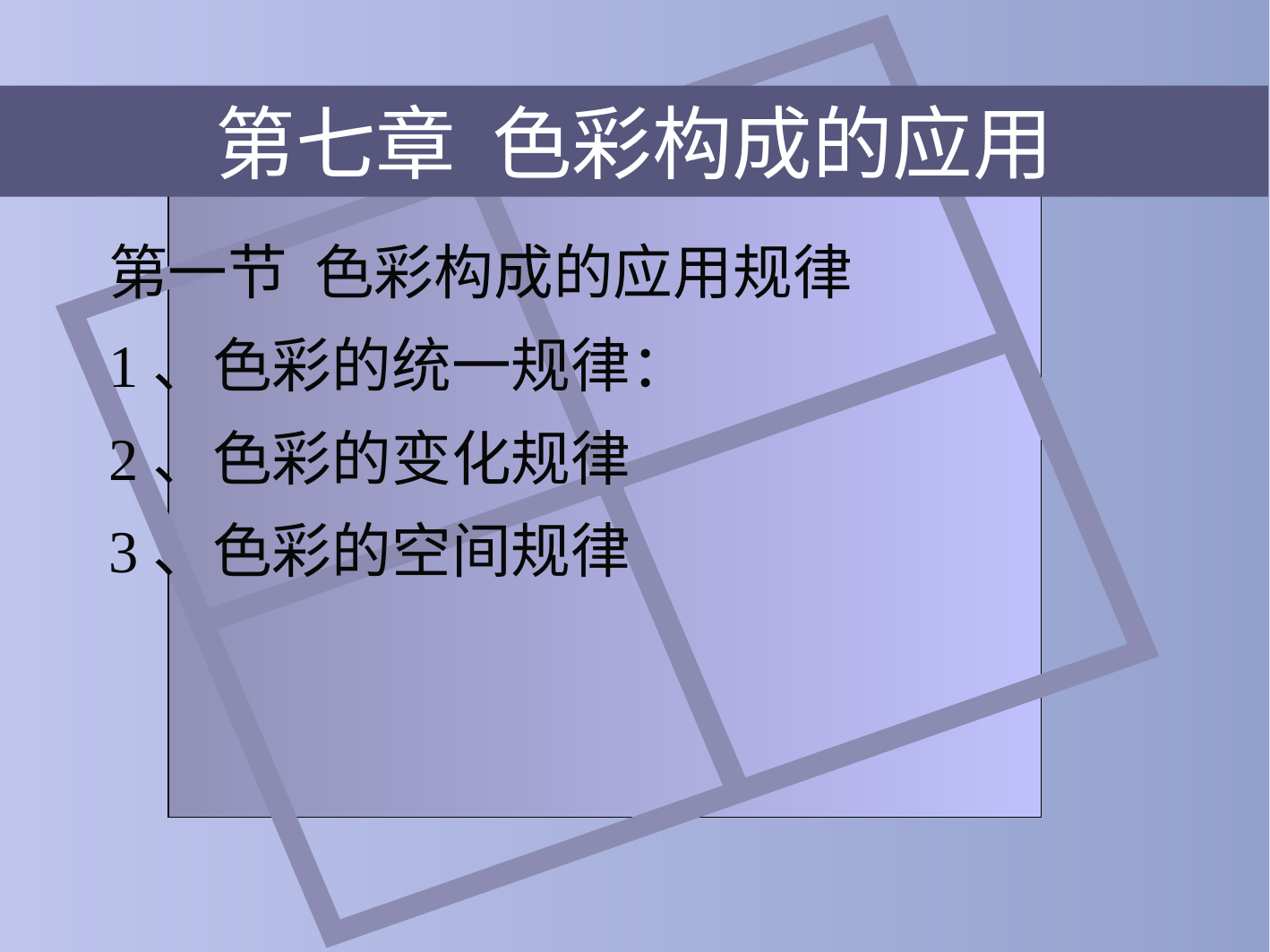

# 第七章  色彩构成的应用
第一节  色彩构成的应用规律
1、色彩的统一规律：
2、色彩的变化规律
3、色彩的空间规律